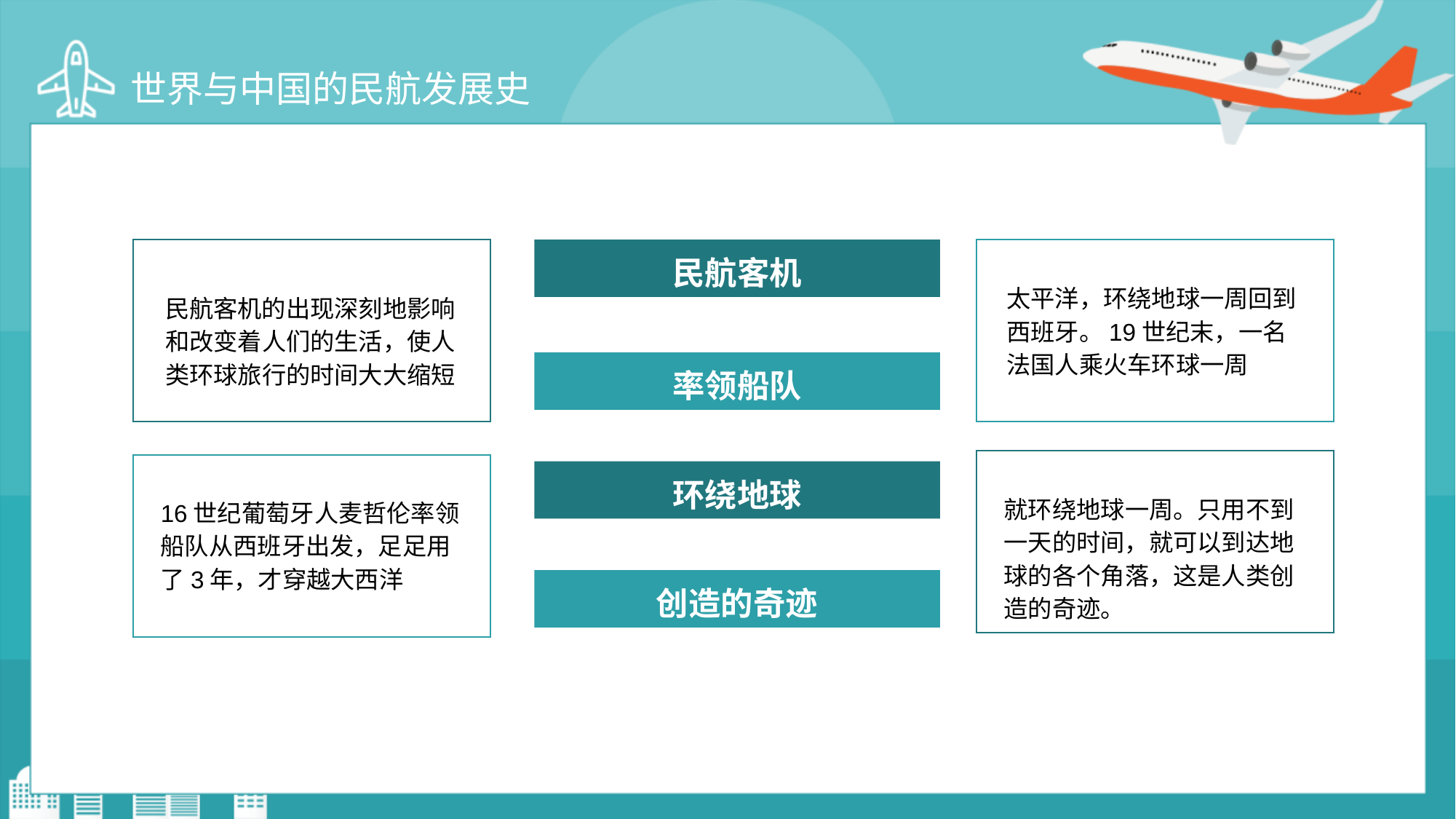

世界与中国的民航发展史

太平洋，环绕地球一周回到西班牙。19世纪末，一名法国人乘火车环球一周

就环绕地球一周。只用不到一天的时间，就可以到达地球的各个角落，这是人类创造的奇迹。

民航客机的出现深刻地影响和改变着人们的生活，使人类环球旅行的时间大大缩短

16世纪葡萄牙人麦哲伦率领船队从西班牙出发，足足用了3年，才穿越大西洋
民航客机
率领船队
环绕地球
创造的奇迹